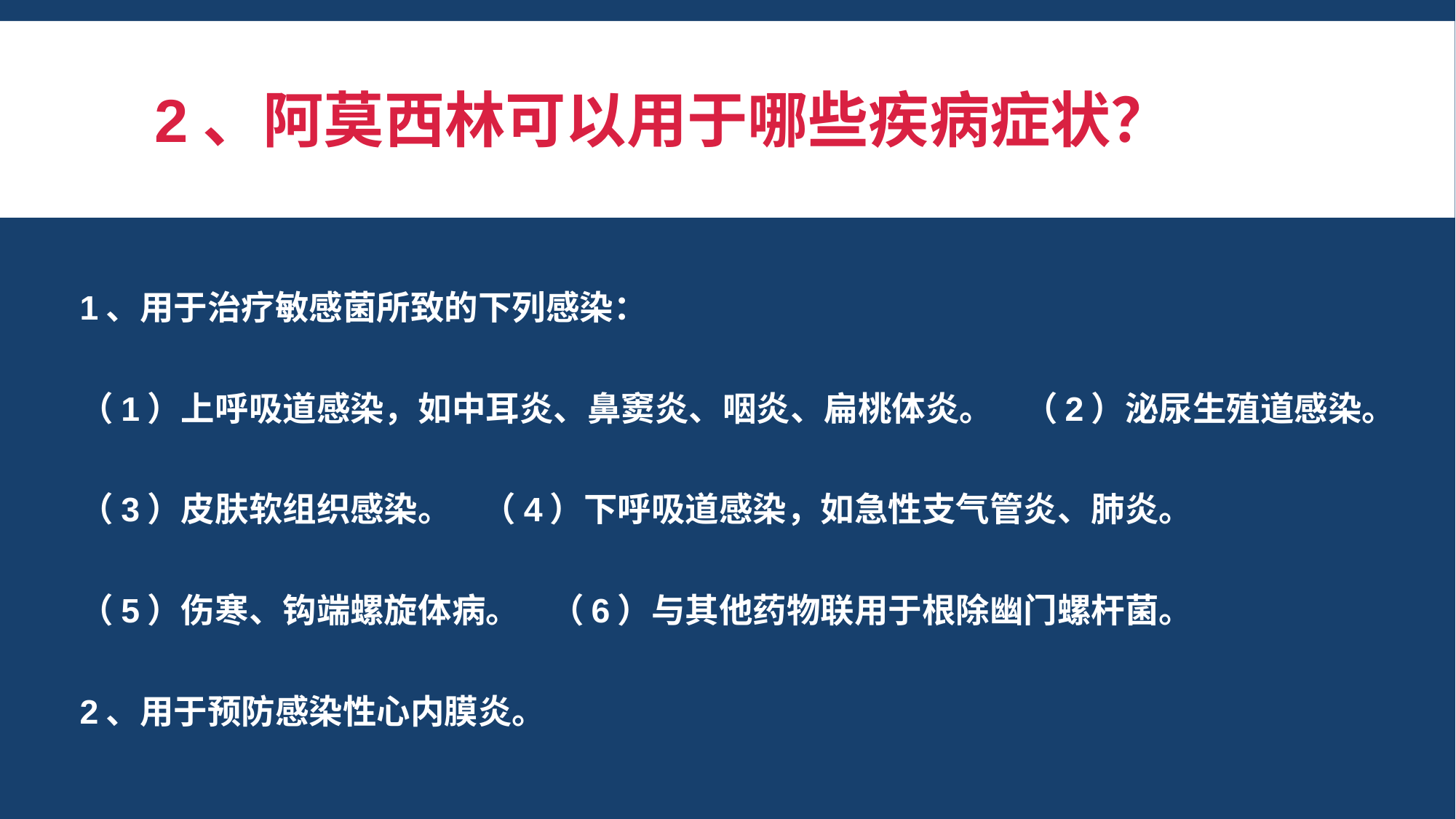

# 2、阿莫西林可以用于哪些疾病症状？
1、用于治疗敏感菌所致的下列感染：
（1）上呼吸道感染，如中耳炎、鼻窦炎、咽炎、扁桃体炎。    （2）泌尿生殖道感染。
（3）皮肤软组织感染。    （4）下呼吸道感染，如急性支气管炎、肺炎。
（5）伤寒、钩端螺旋体病。    （6）与其他药物联用于根除幽门螺杆菌。
2、用于预防感染性心内膜炎。